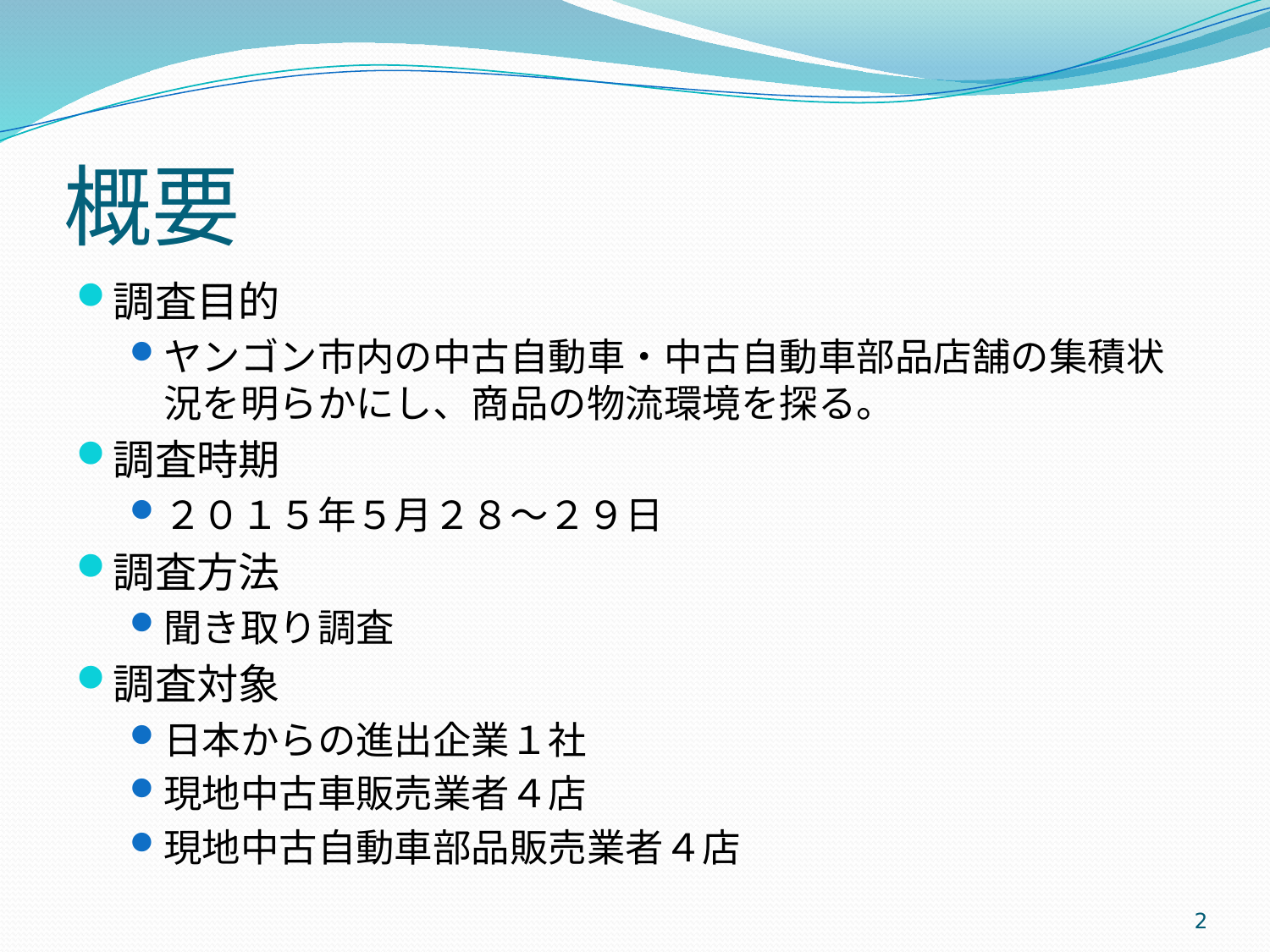

概要
調査目的
ヤンゴン市内の中古自動車・中古自動車部品店舗の集積状況を明らかにし、商品の物流環境を探る。
調査時期
２０１５年５月２８～２９日
調査方法
聞き取り調査
調査対象
日本からの進出企業１社
現地中古車販売業者４店
現地中古自動車部品販売業者４店
2